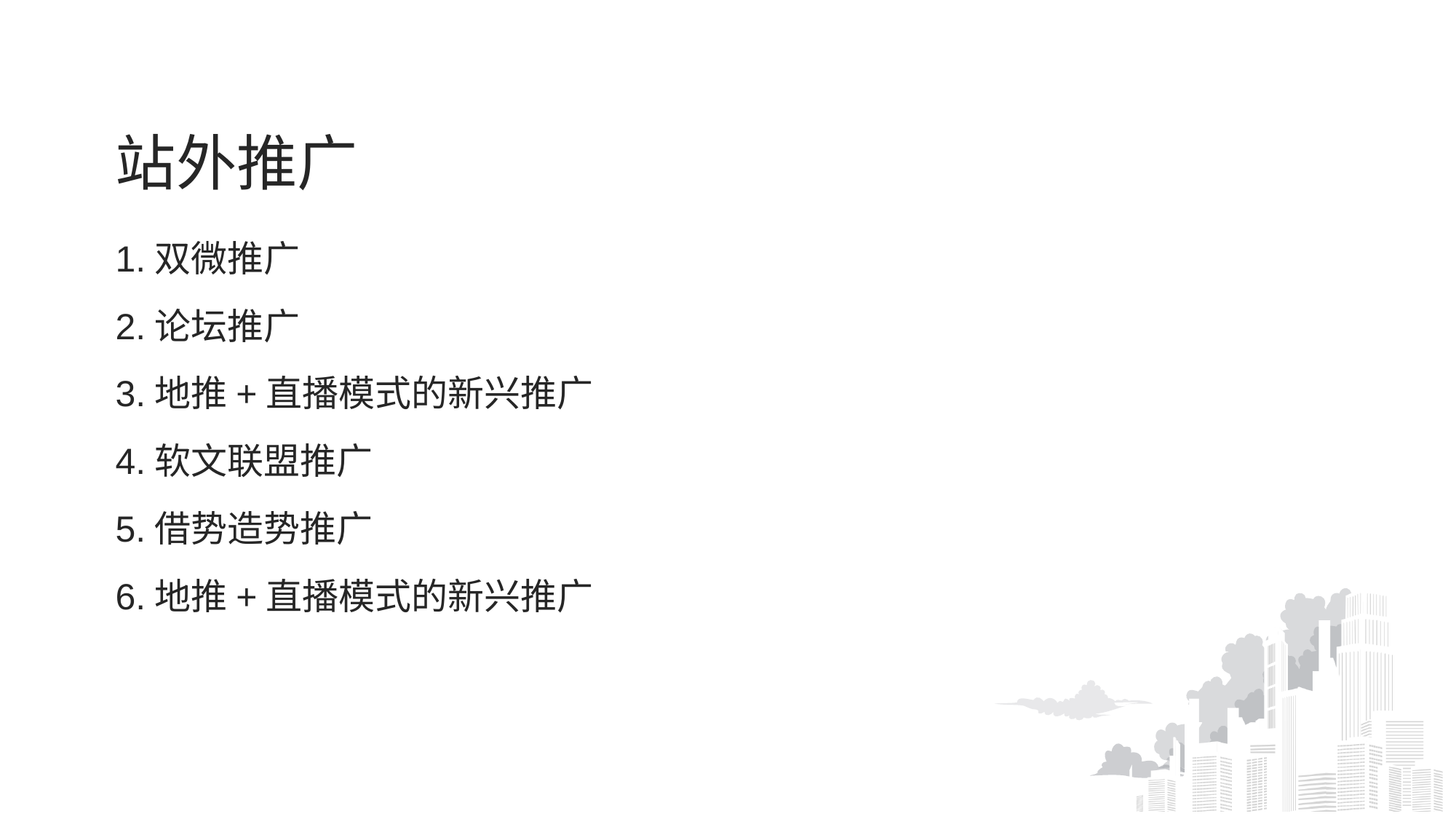

# 站外推广
1.双微推广
2.论坛推广
3.地推+直播模式的新兴推广
4.软文联盟推广
5.借势造势推广
6.地推+直播模式的新兴推广